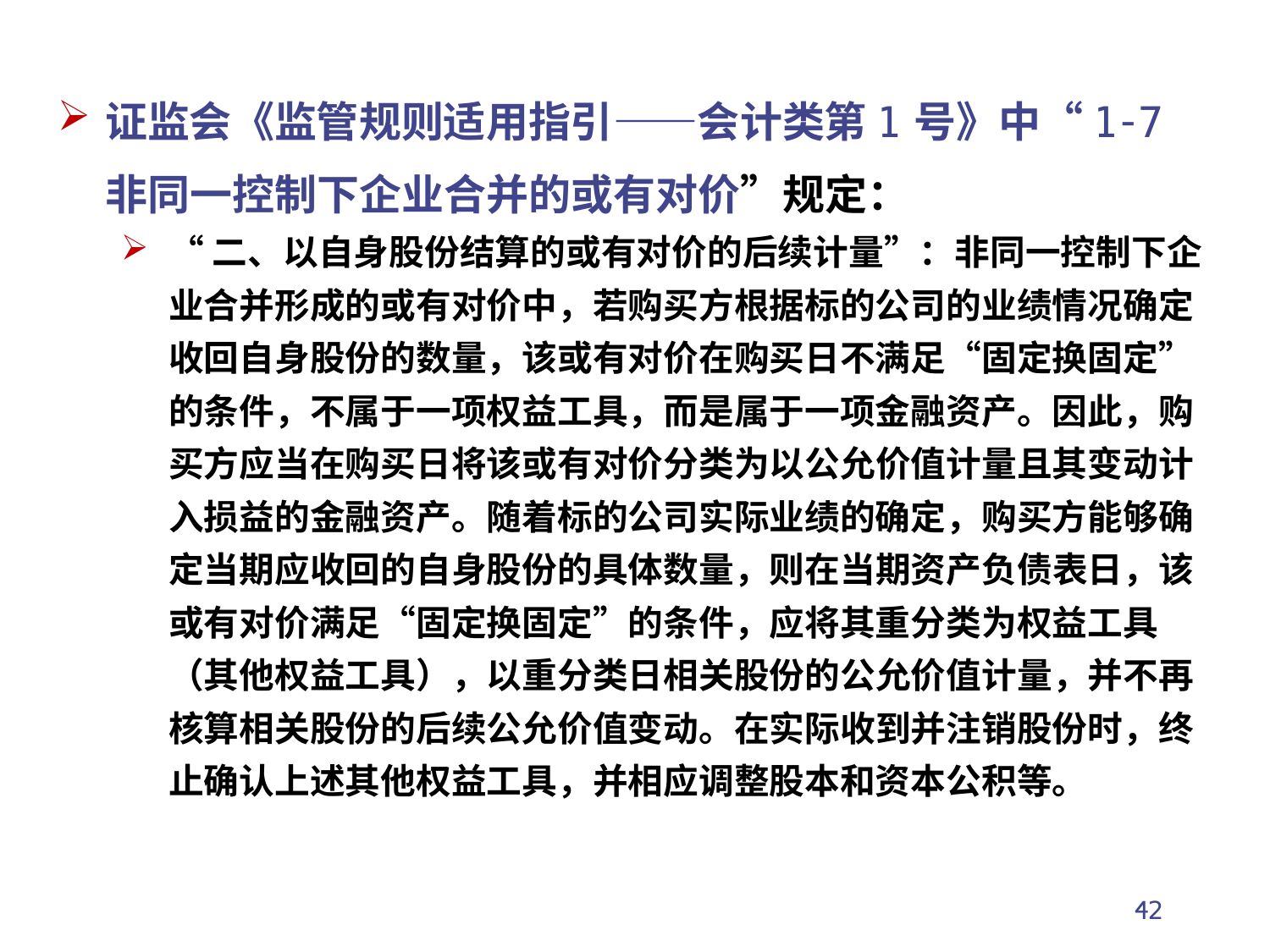

证监会《监管规则适用指引——会计类第1号》中“1-7 非同一控制下企业合并的或有对价”规定：
“二、以自身股份结算的或有对价的后续计量”：非同一控制下企业合并形成的或有对价中，若购买方根据标的公司的业绩情况确定收回自身股份的数量，该或有对价在购买日不满足“固定换固定”的条件，不属于一项权益工具，而是属于一项金融资产。因此，购买方应当在购买日将该或有对价分类为以公允价值计量且其变动计入损益的金融资产。随着标的公司实际业绩的确定，购买方能够确定当期应收回的自身股份的具体数量，则在当期资产负债表日，该或有对价满足“固定换固定”的条件，应将其重分类为权益工具（其他权益工具），以重分类日相关股份的公允价值计量，并不再核算相关股份的后续公允价值变动。在实际收到并注销股份时，终止确认上述其他权益工具，并相应调整股本和资本公积等。

42